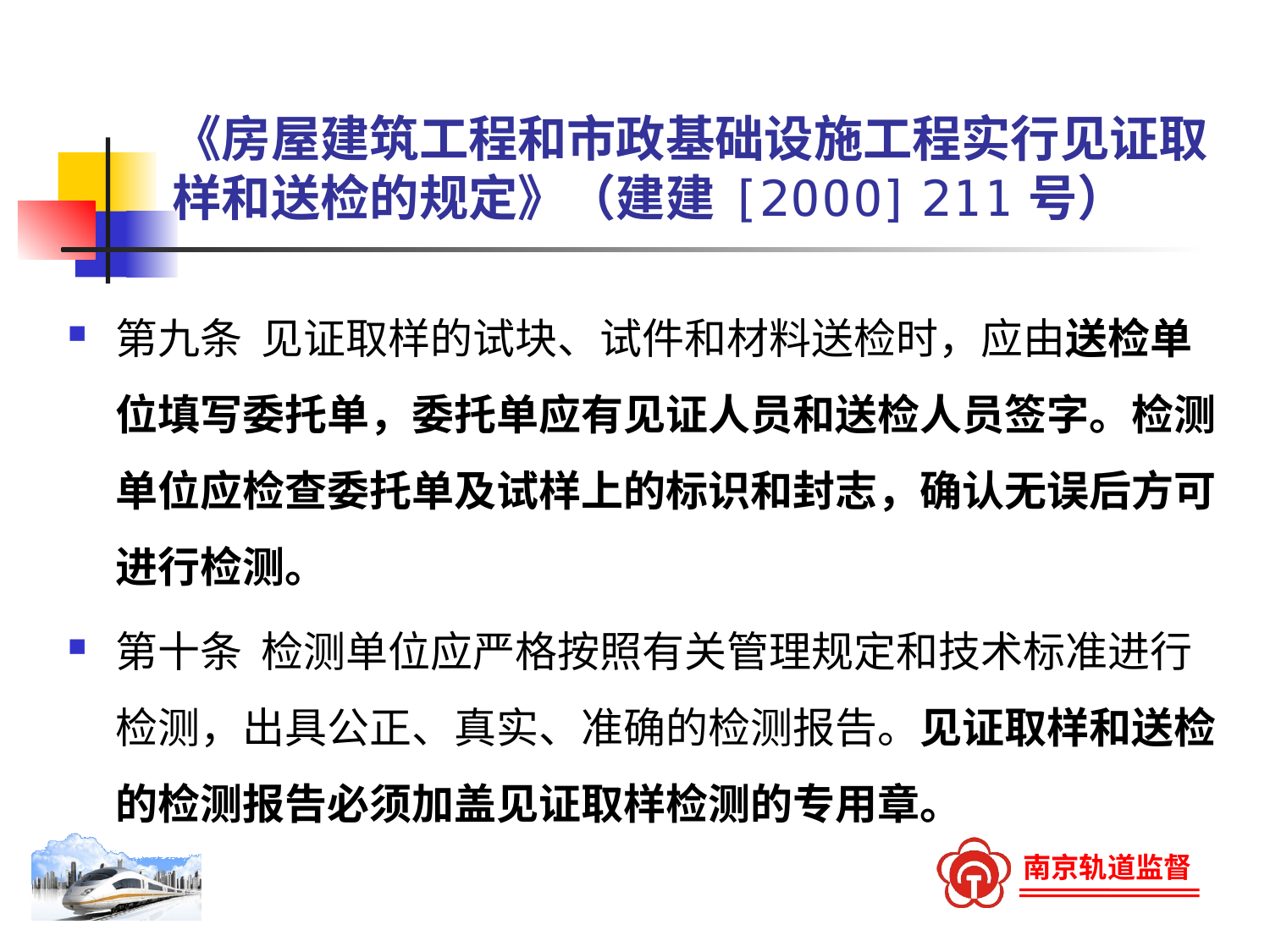

# 《房屋建筑工程和市政基础设施工程实行见证取样和送检的规定》（建建 [2000] 211号）
第九条  见证取样的试块、试件和材料送检时，应由送检单位填写委托单，委托单应有见证人员和送检人员签字。检测单位应检查委托单及试样上的标识和封志，确认无误后方可进行检测。
第十条  检测单位应严格按照有关管理规定和技术标准进行检测，出具公正、真实、准确的检测报告。见证取样和送检的检测报告必须加盖见证取样检测的专用章。